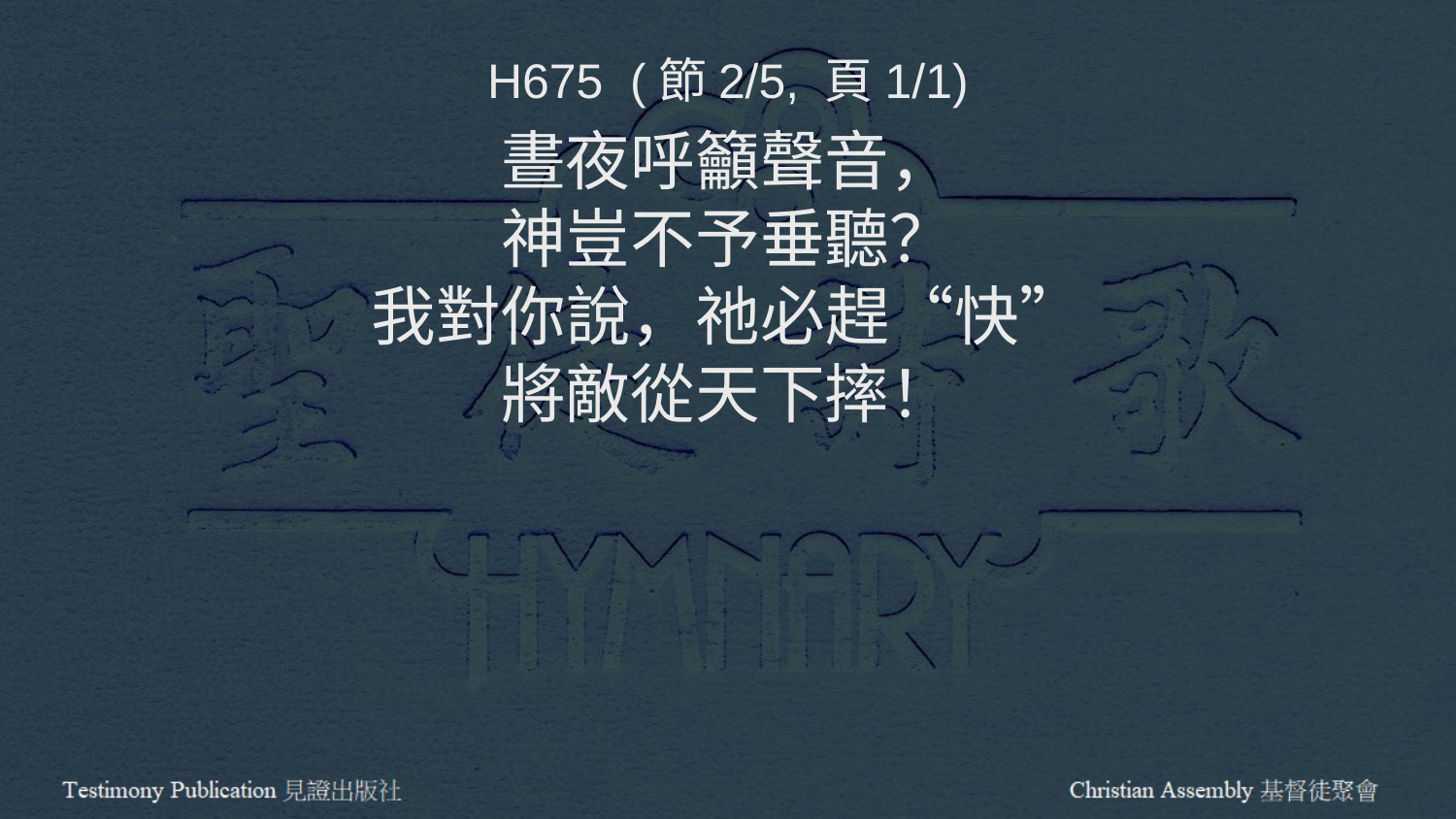

H675  (節2/5, 頁1/1)
晝夜呼籲聲音，
神豈不予垂聽？
我對你說，祂必趕“快”
將敵從天下摔！